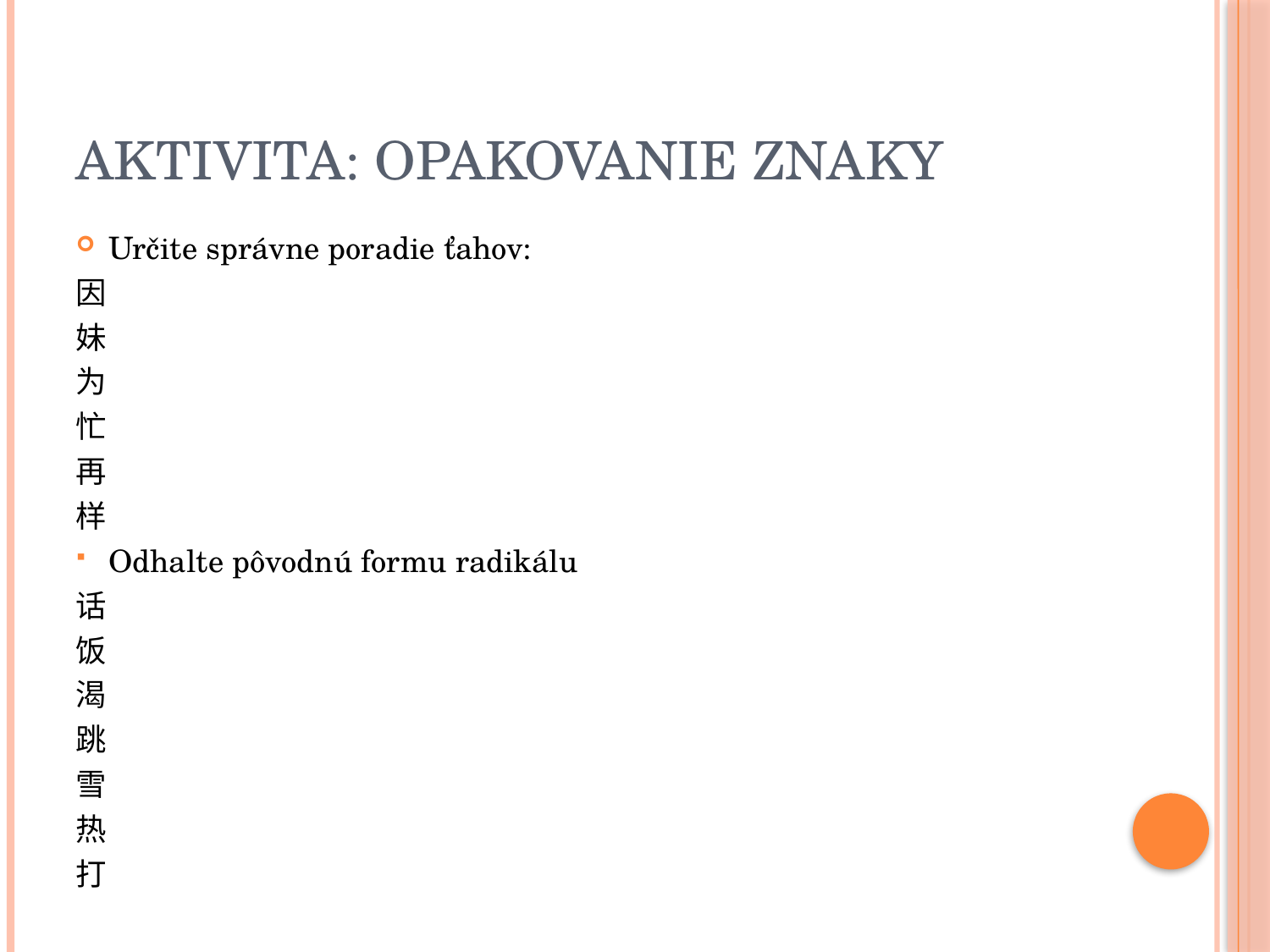

# Aktivita: opakovanie znaky
Určite správne poradie ťahov:
因
妹
为
忙
再
样
Odhalte pôvodnú formu radikálu
话
饭
渴
跳
雪
热
打